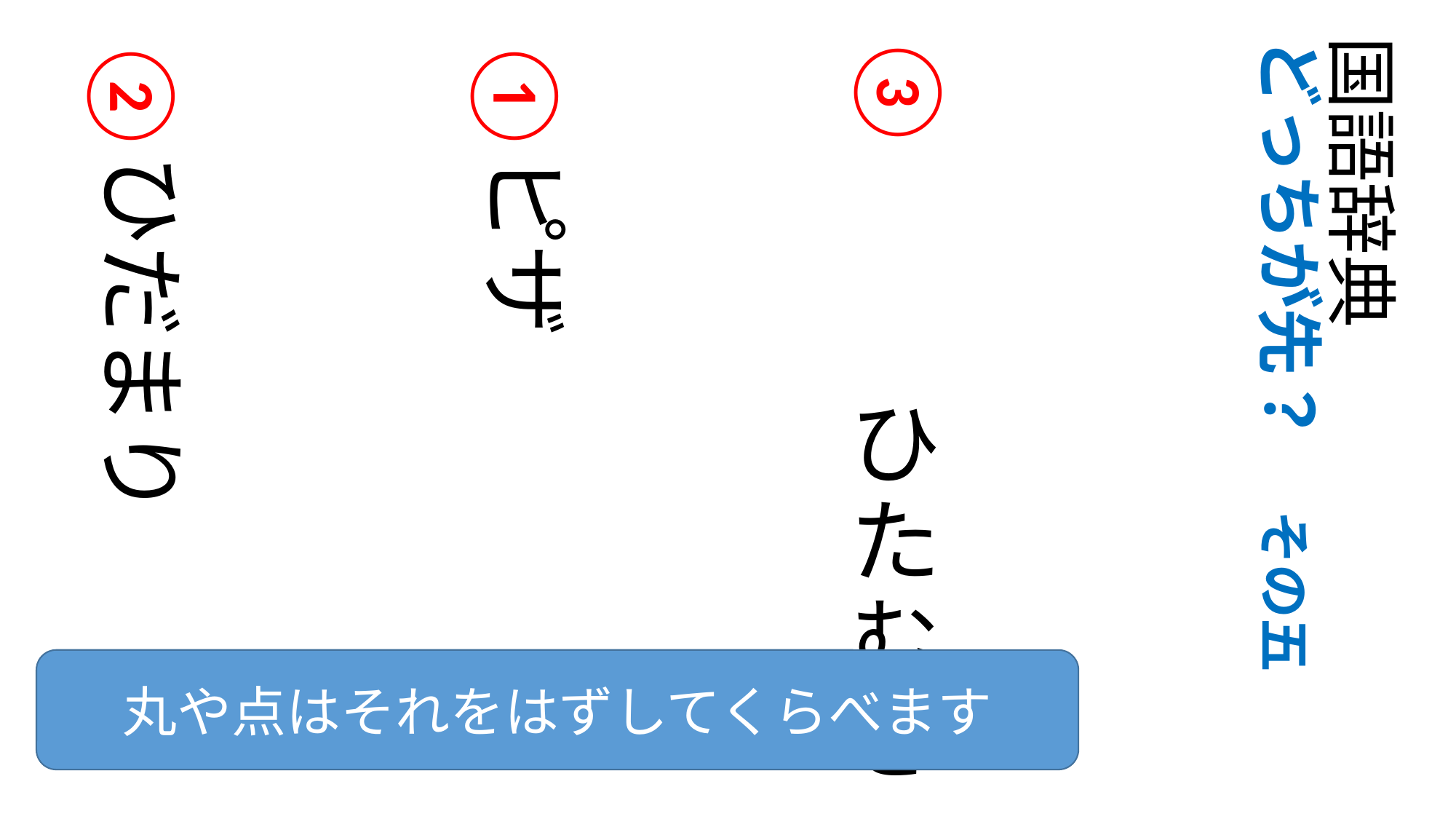

③
②
①
国語辞典
どっちが先？　その五
ひだまり
ピザ
# ひたむき
丸や点はそれをはずしてくらべます